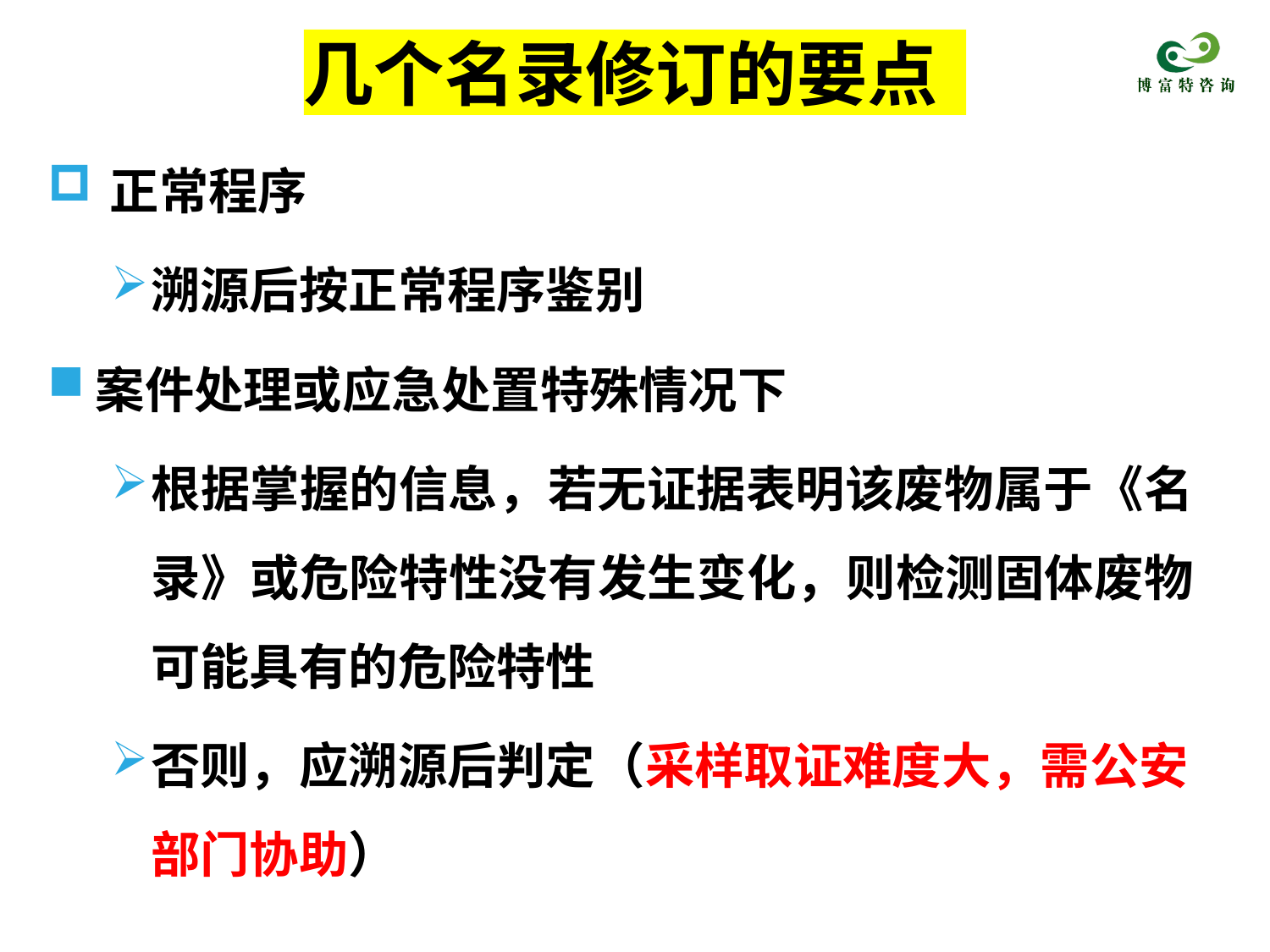

# 几个名录修订的要点
正常程序
溯源后按正常程序鉴别
案件处理或应急处置特殊情况下
根据掌握的信息，若无证据表明该废物属于《名 录》或危险特性没有发生变化，则检测固体废物 可能具有的危险特性
否则，应溯源后判定（采样取证难度大，需公安 部门协助）